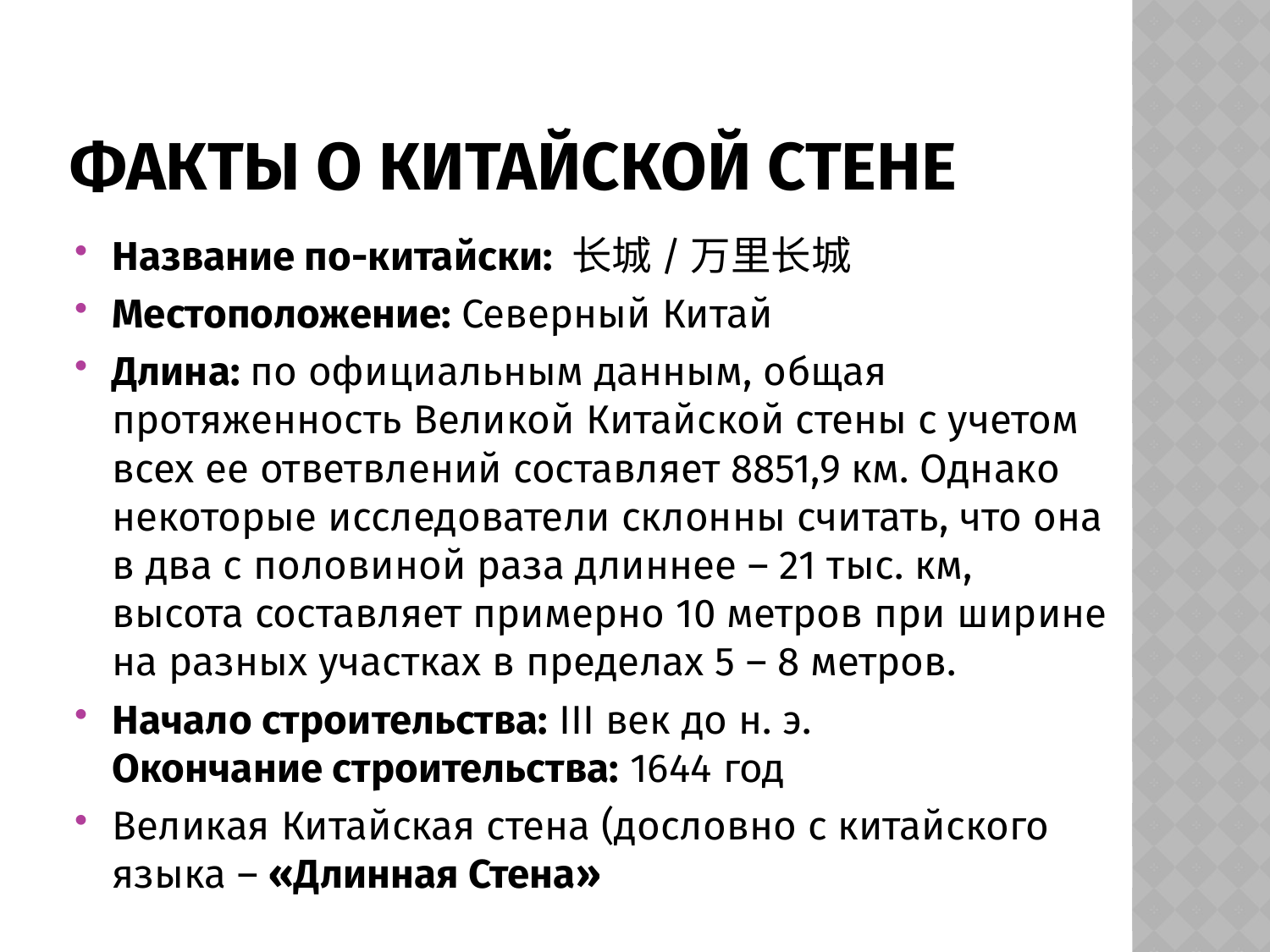

# Факты о Китайской стене
Название по-китайски: 长城/万里长城
Местоположение: Северный Китай
Длина: по официальным данным, общая протяженность Великой Китайской стены с учетом всех ее ответвлений составляет 8851,9 км. Однако некоторые исследователи склонны считать, что она в два с половиной раза длиннее – 21 тыс. км, высота составляет примерно 10 метров при ширине на разных участках в пределах 5 – 8 метров.
Начало строительства: III век до н. э.
Окончание строительства: 1644 год
Великая Китайская стена (дословно с китайского языка – «Длинная Стена»